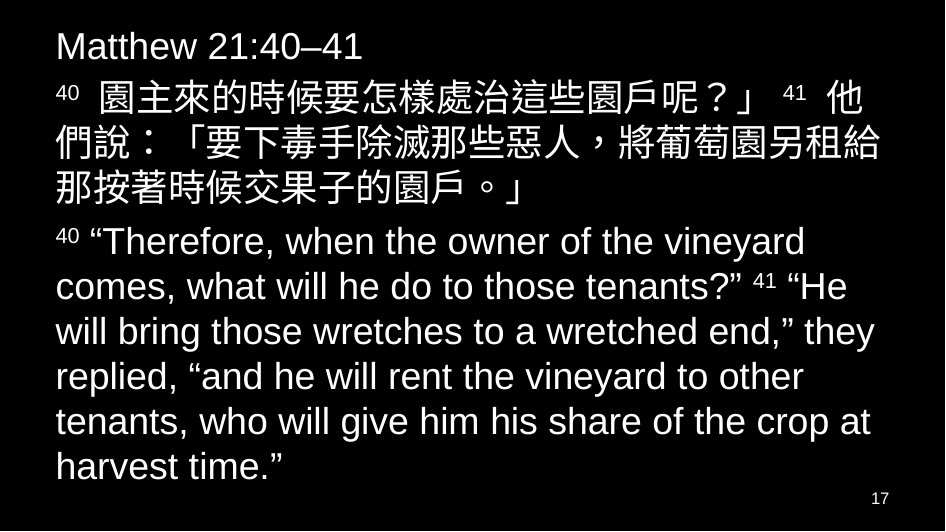

Matthew 21:40–41
40 園主來的時候要怎樣處治這些園戶呢？」41 他們說：「要下毒手除滅那些惡人，將葡萄園另租給那按著時候交果子的園戶。」
40 “Therefore, when the owner of the vineyard comes, what will he do to those tenants?” 41 “He will bring those wretches to a wretched end,” they replied, “and he will rent the vineyard to other tenants, who will give him his share of the crop at harvest time.”

17